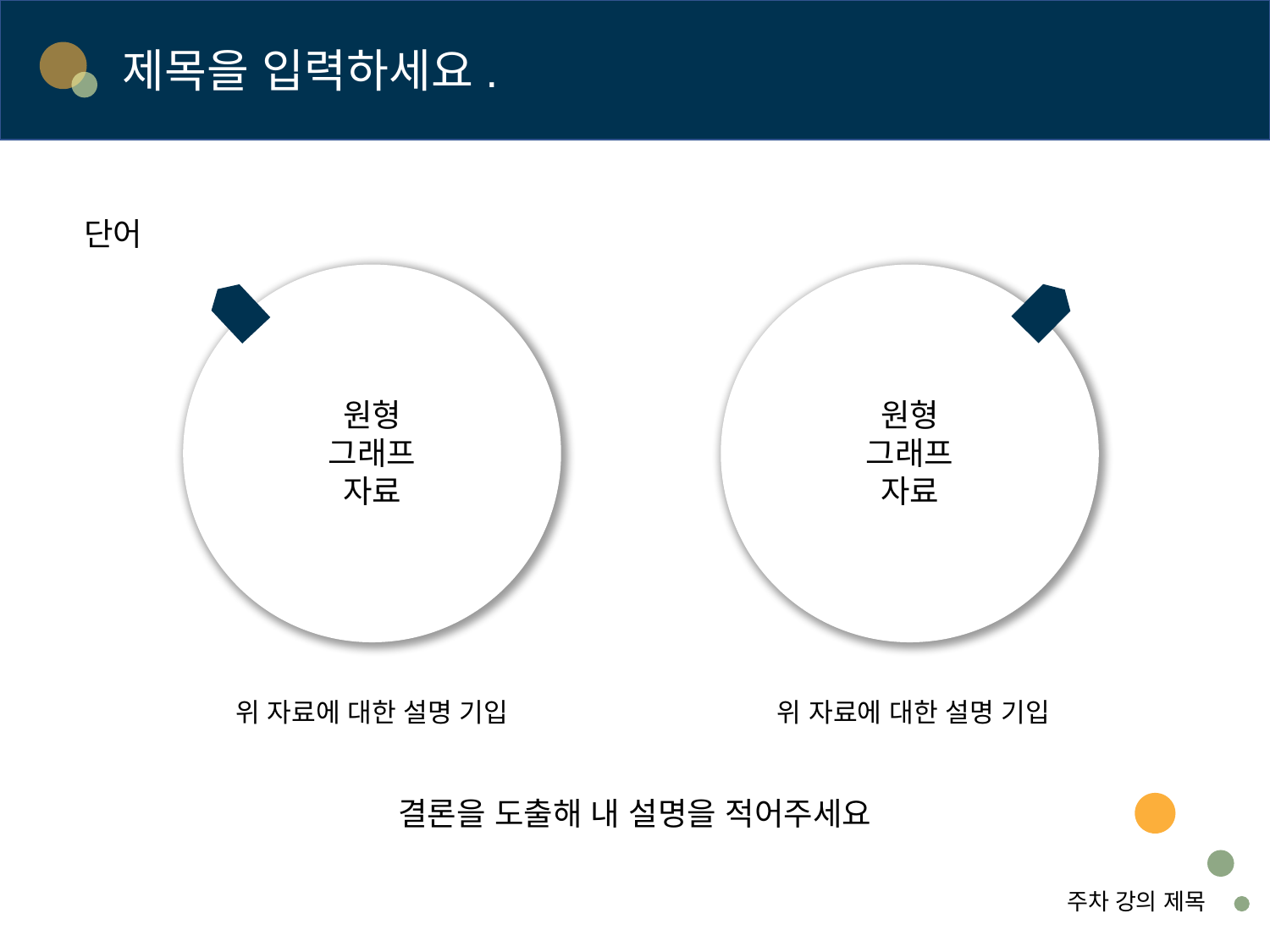

# 제목을 입력하세요.

단어

원형
그래프
자료
원형
그래프
자료
위 자료에 대한 설명 기입
위 자료에 대한 설명 기입
결론을 도출해 내 설명을 적어주세요

주차 강의 제목